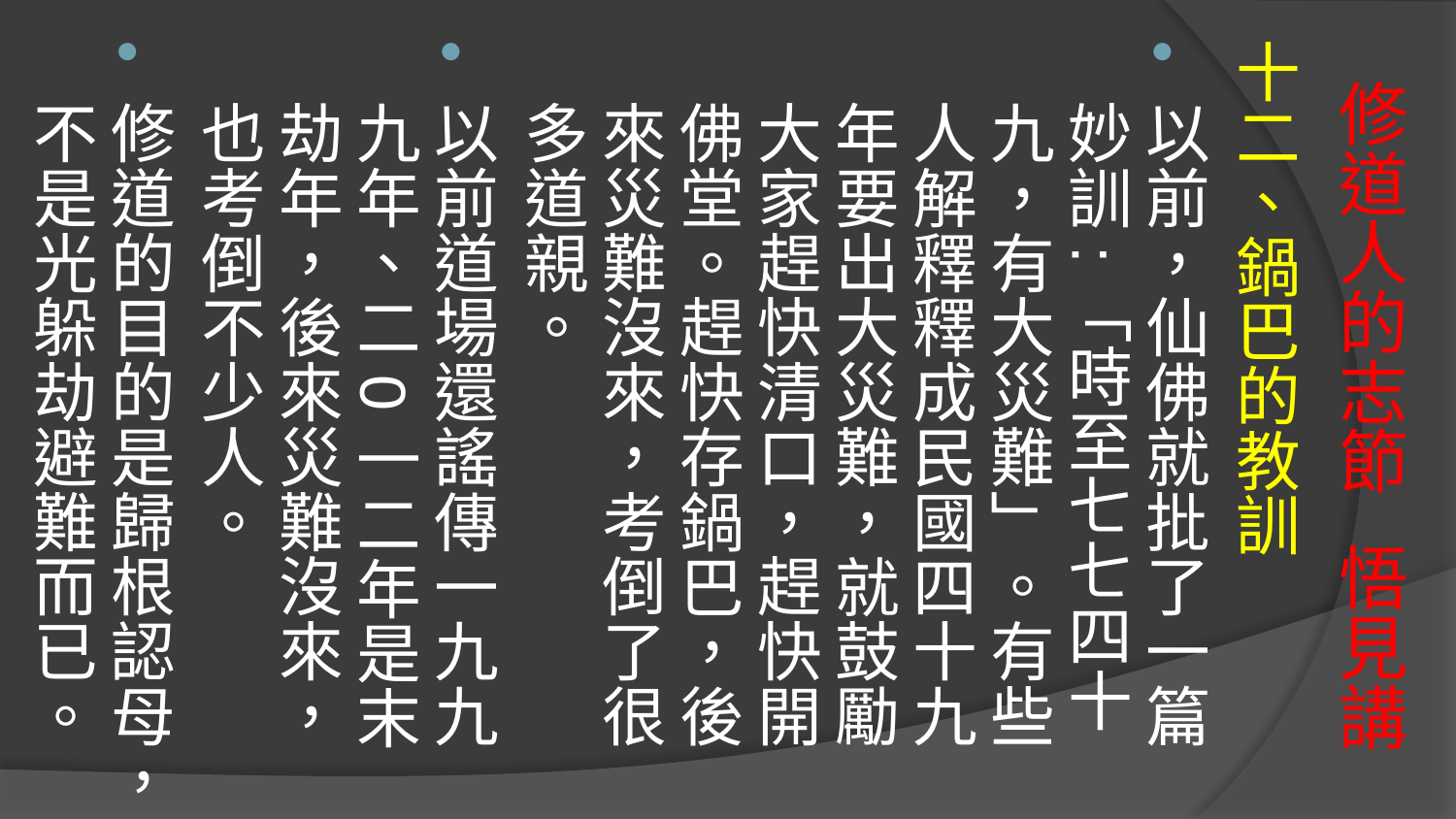

十二、鍋巴的教訓
以前，仙佛就批了一篇妙訓:﹁時至七七四十九，有大災難﹂。有些人解釋釋成民國四十九年要出大災難，就鼓勵大家趕快清口，趕快開佛堂。趕快存鍋巴，後來災難沒來，考倒了很多道親。
以前道場還謠傳一九九九年、二0一二年是末劫年，後來災難沒來，也考倒不少人。
修道的目的是歸根認母，不是光躲劫避難而已。
# 修道人的志節   悟見講